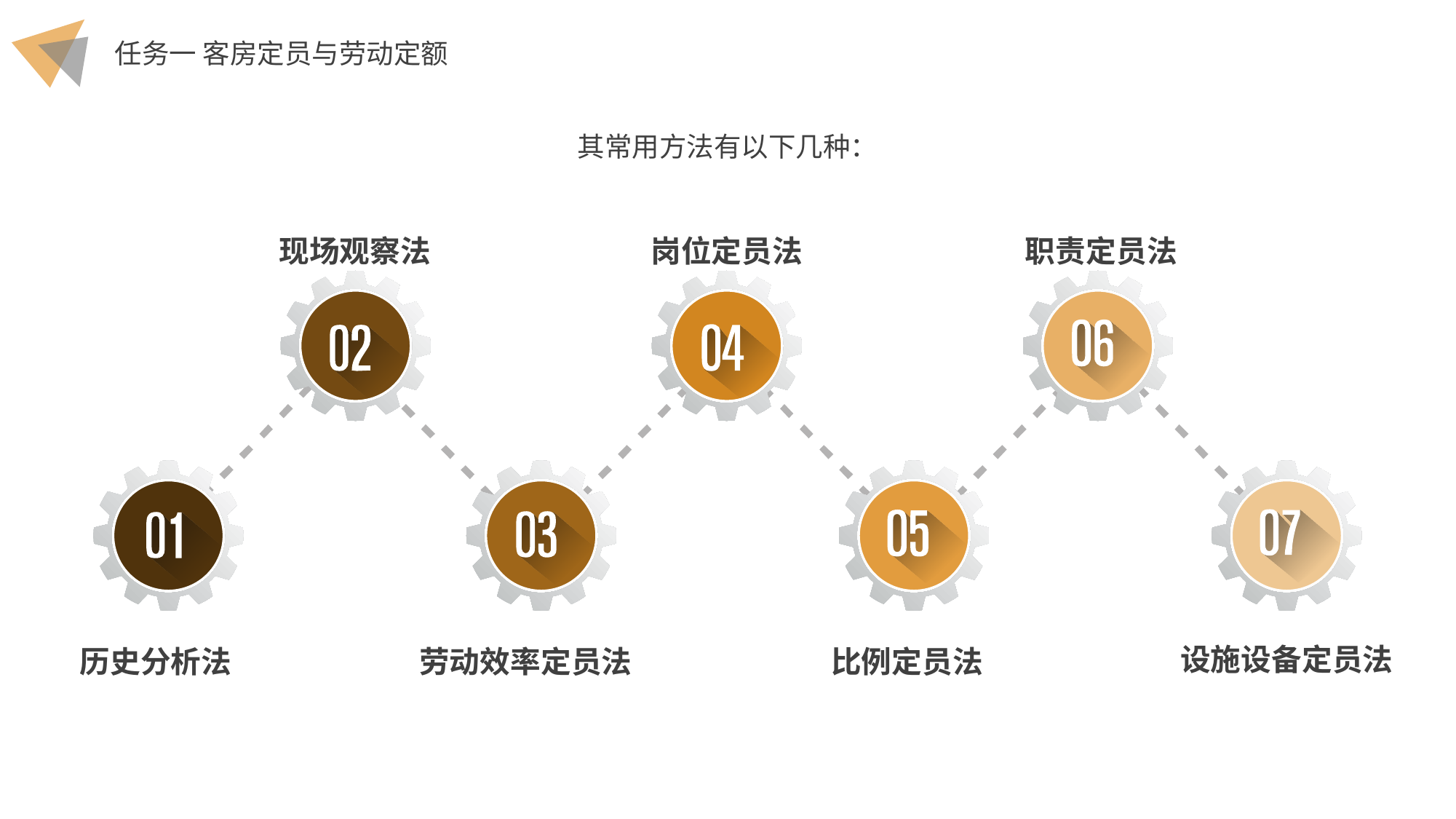

其常用方法有以下几种：
现场观察法
岗位定员法
职责定员法

设施设备定员法
历史分析法
劳动效率定员法
比例定员法